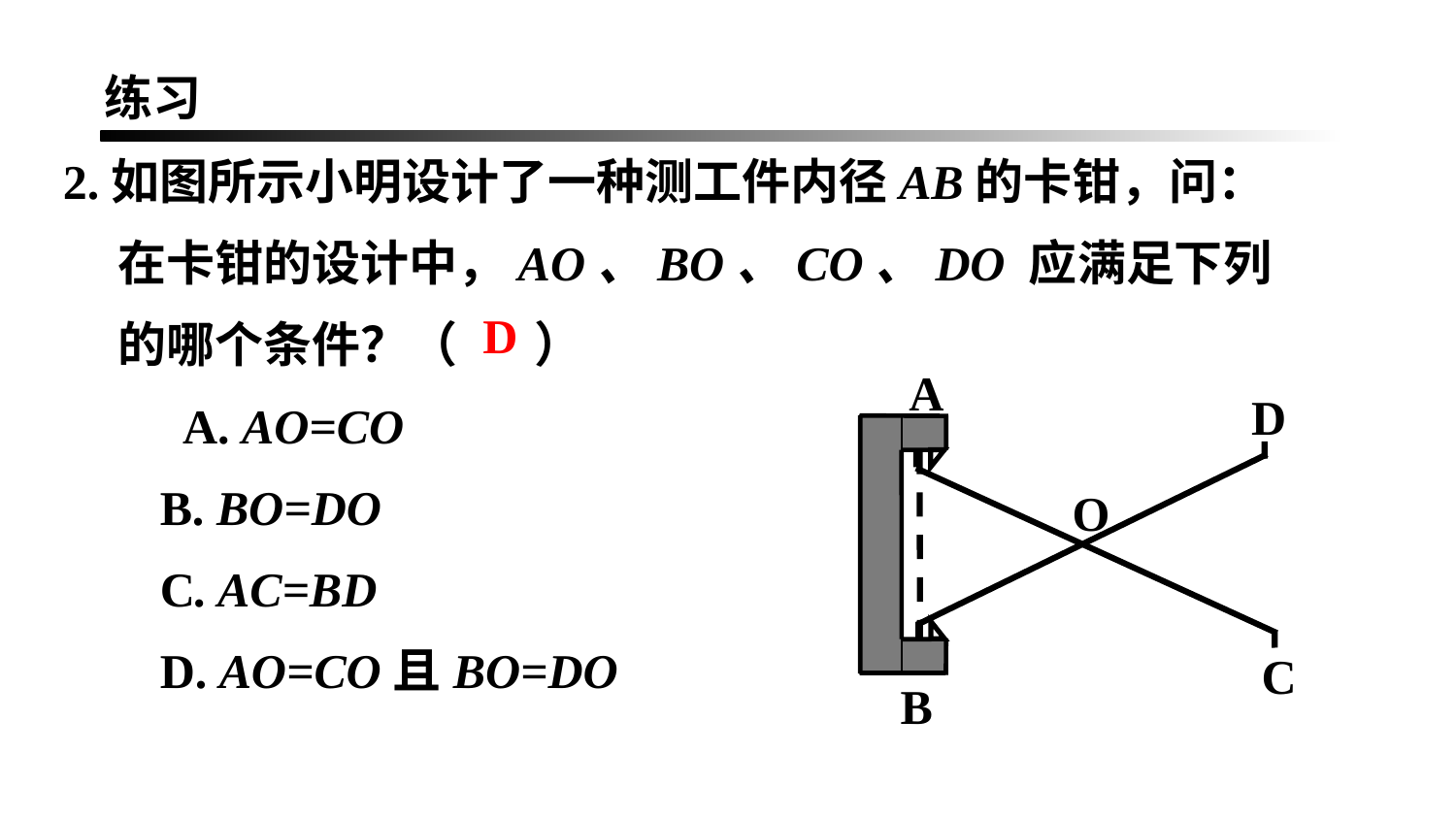

练习
2.如图所示小明设计了一种测工件内径AB的卡钳，问：
    在卡钳的设计中，AO、BO、CO、DO 应满足下列
    的哪个条件？（       ）
　　 A. AO=CO
        B. BO=DO
        C. AC=BD
        D. AO=CO且BO=DO
D
A
D

O
C
B